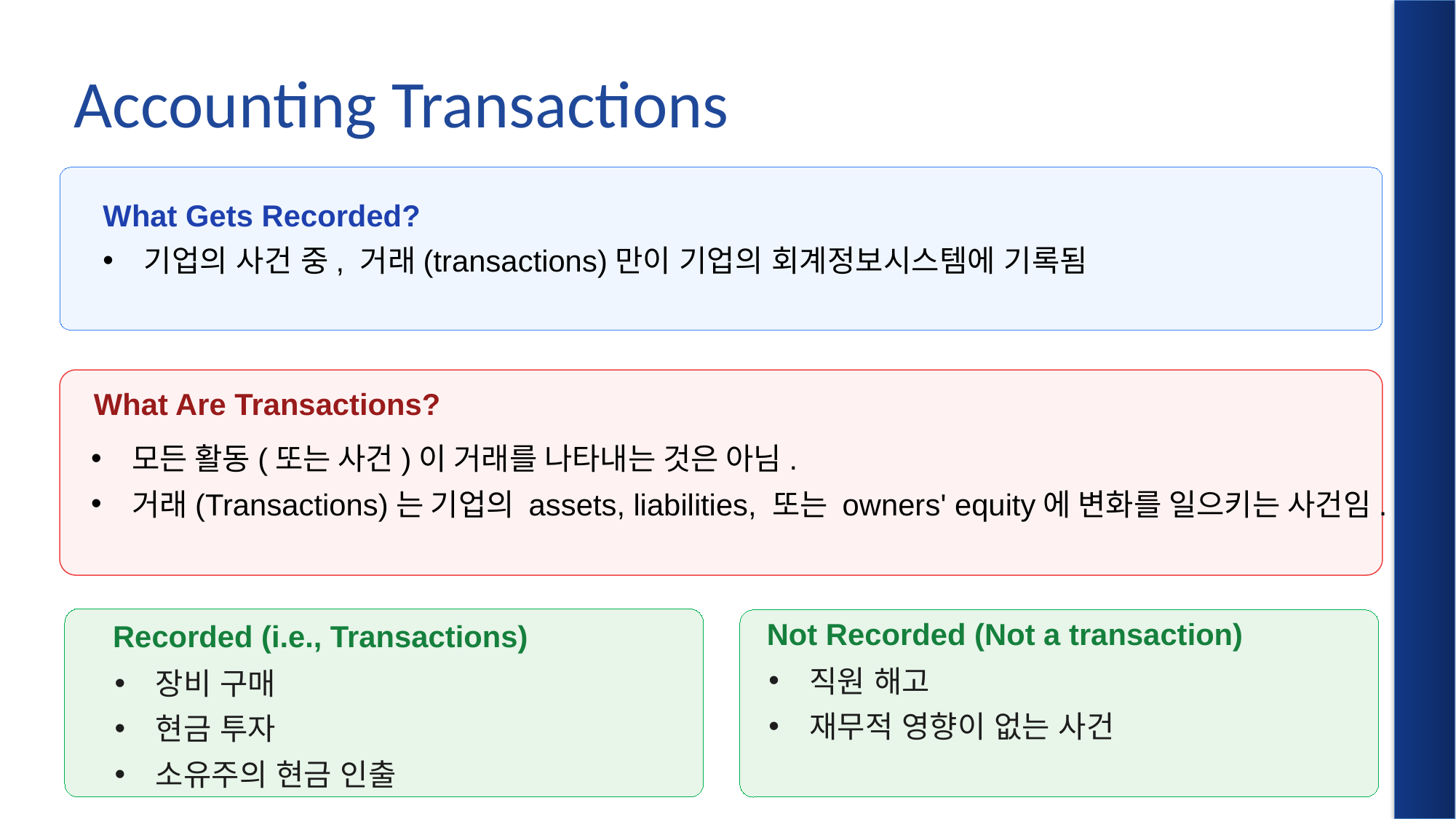

# Accounting Transactions

What Gets Recorded?
기업의 사건 중, 거래(transactions)만이 기업의 회계정보시스템에 기록됨

 What Are Transactions?

모든 활동(또는 사건)이 거래를 나타내는 것은 아님.
거래(Transactions)는 기업의 assets, liabilities, 또는 owners' equity에 변화를 일으키는 사건임.

Not Recorded (Not a transaction)

Recorded (i.e., Transactions)

직원 해고
재무적 영향이 없는 사건
장비 구매
현금 투자
소유주의 현금 인출